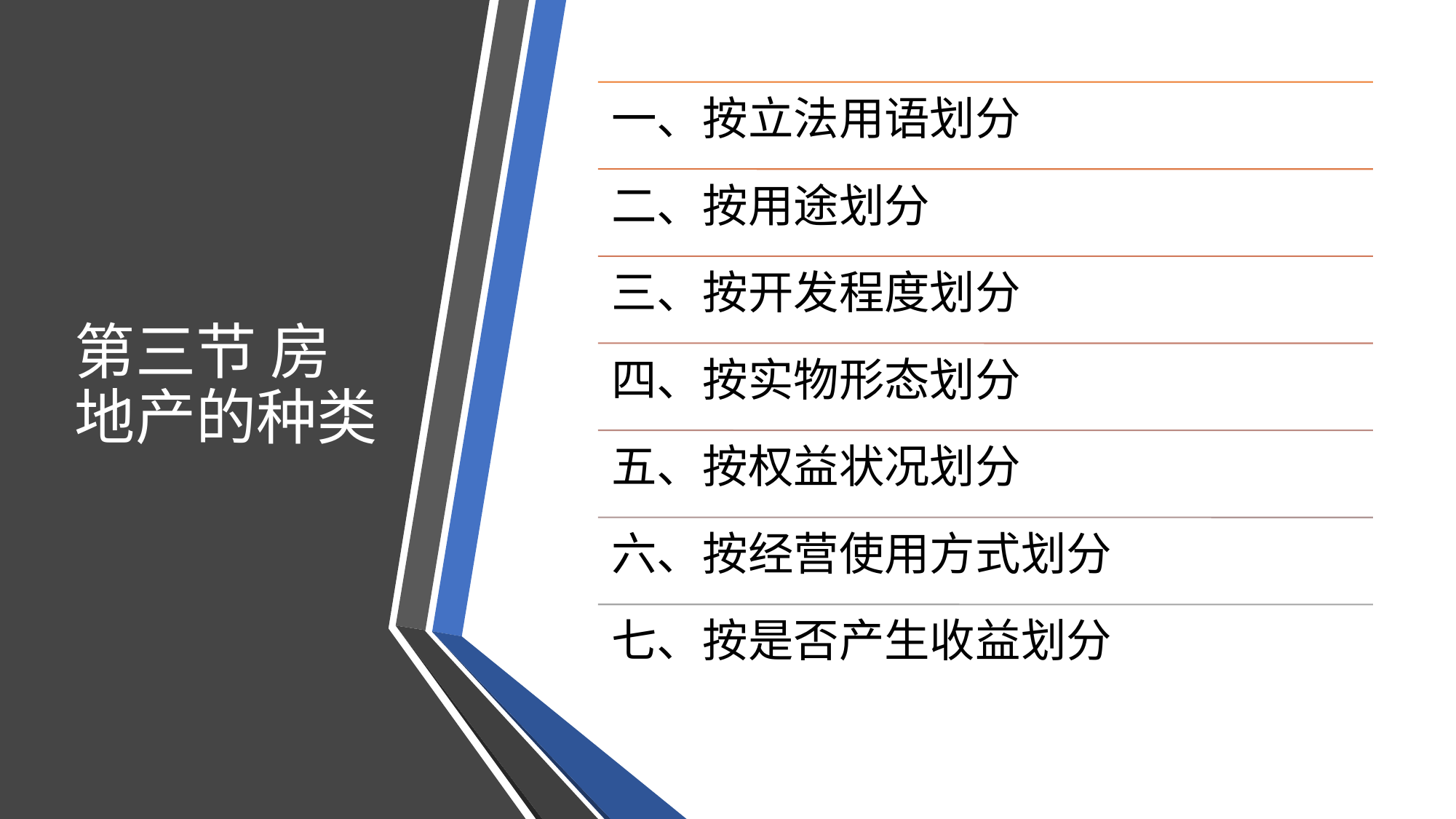

# 第三节 房地产的种类
一、按立法用语划分
二、按用途划分
三、按开发程度划分
四、按实物形态划分
五、按权益状况划分
六、按经营使用方式划分
七、按是否产生收益划分